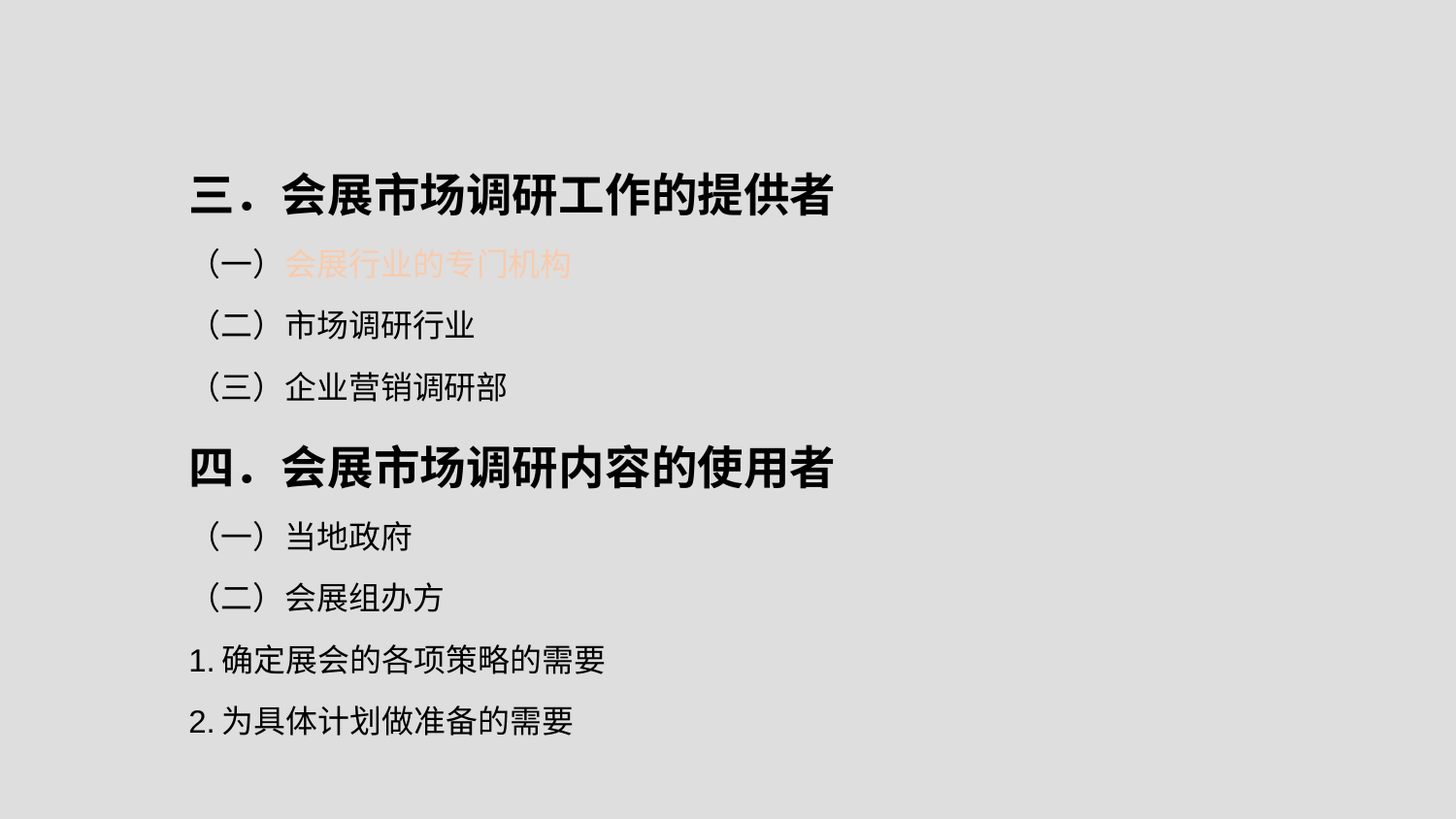

三．会展市场调研工作的提供者
（一）会展行业的专门机构
（二）市场调研行业
（三）企业营销调研部
四．会展市场调研内容的使用者
（一）当地政府
（二）会展组办方
1.确定展会的各项策略的需要
2.为具体计划做准备的需要